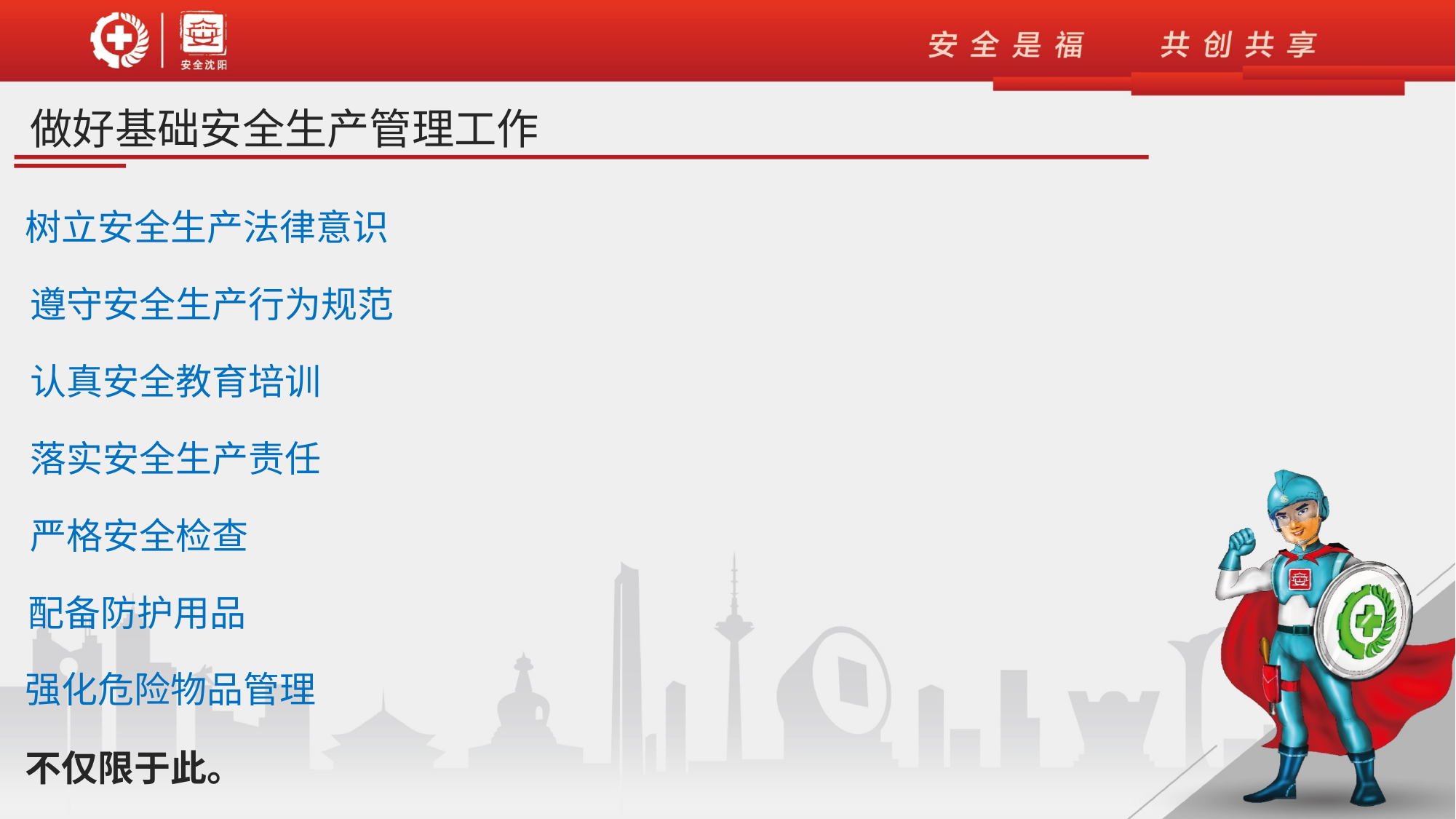

做好基础安全生产管理工作

树立安全生产法律意识
遵守安全生产行为规范
认真安全教育培训
落实安全生产责任
严格安全检查
配备防护用品
强化危险物品管理
不仅限于此。